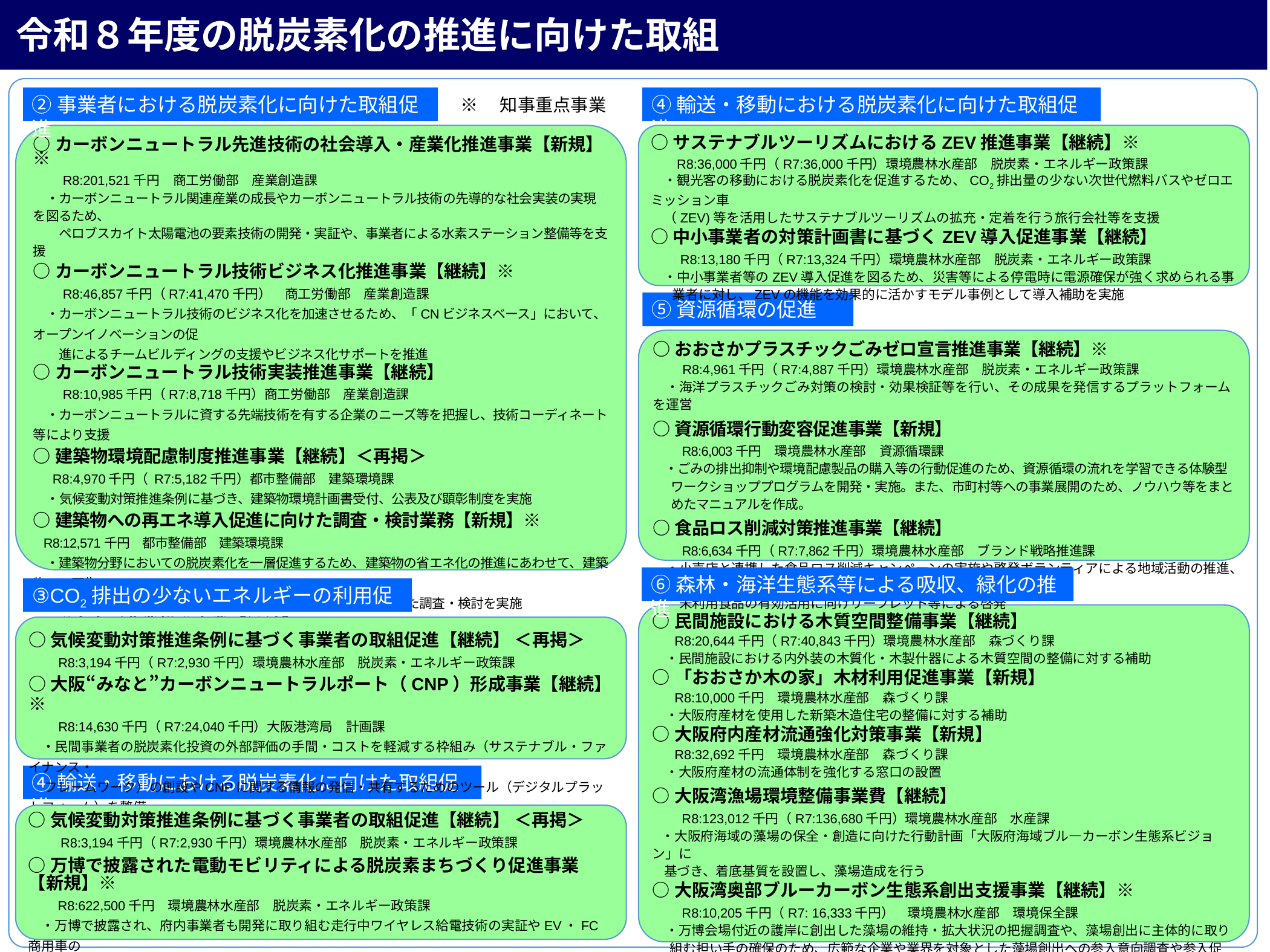

令和８年度の脱炭素化の推進に向けた取組

②事業者における脱炭素化に向けた取組促進
④輸送・移動における脱炭素化に向けた取組促進
※　知事重点事業
○カーボンニュートラル先進技術の社会導入・産業化推進事業【新規】※
　　R8:201,521千円　商工労働部　産業創造課
　・カーボンニュートラル関連産業の成長やカーボンニュートラル技術の先導的な社会実装の実現を図るため、
　　ペロブスカイト太陽電池の要素技術の開発・実証や、事業者による水素ステーション整備等を支援
○カーボンニュートラル技術ビジネス化推進事業【継続】※
　　R8:46,857千円（R7:41,470千円）　商工労働部　産業創造課
　・カーボンニュートラル技術のビジネス化を加速させるため、「CNビジネスベース」において、オープンイノベーションの促
　　進によるチームビルディングの支援やビジネス化サポートを推進
○カーボンニュートラル技術実装推進事業【継続】
　　R8:10,985千円（R7:8,718千円）商工労働部　産業創造課
　・カーボンニュートラルに資する先端技術を有する企業のニーズ等を把握し、技術コーディネート等により支援
○建築物環境配慮制度推進事業【継続】＜再掲＞
　 R8:4,970千円（ R7:5,182千円）都市整備部　建築環境課
　・気候変動対策推進条例に基づき、建築物環境計画書受付、公表及び顕彰制度を実施
○建築物への再エネ導入促進に向けた調査・検討業務【新規】※
   R8:12,571千円　都市整備部　建築環境課
　・建築物分野においての脱炭素化を一層促進するため、建築物の省エネ化の推進にあわせて、建築物への再生
　 可能エネルギー設備の導入強化を図るための制度の構築に向けた調査・検討を実施
○脱炭素型農業推進事業【継続】 ※
　　R8:4,045千円（R7:4,931千円）　環境農林水産部　農政室推進課
　・脱炭素農業に取り組む農業者を増加させるため、有機農業栽培体系の確立や普及等を実施
○サステナブルツーリズムにおけるZEV推進事業【継続】※
　 R8:36,000千円（R7:36,000千円）環境農林水産部　脱炭素・エネルギー政策課
　・観光客の移動における脱炭素化を促進するため、CO2排出量の少ない次世代燃料バスやゼロエミッション車
　（ZEV)等を活用したサステナブルツーリズムの拡充・定着を行う旅行会社等を支援
○中小事業者の対策計画書に基づくZEV導入促進事業【継続】
　　R8:13,180千円（R7:13,324千円）環境農林水産部　脱炭素・エネルギー政策課
　・中小事業者等のZEV導入促進を図るため、災害等による停電時に電源確保が強く求められる事業者に対し、ZEVの機能を効果的に活かすモデル事例として導入補助を実施

⑤資源循環の促進
○おおさかプラスチックごみゼロ宣言推進事業【継続】※
　　R8:4,961千円（R7:4,887千円）環境農林水産部　脱炭素・エネルギー政策課
　・海洋プラスチックごみ対策の検討・効果検証等を行い、その成果を発信するプラットフォームを運営
○資源循環行動変容促進事業【新規】
　　R8:6,003千円　環境農林水産部　資源循環課
 ・ごみの排出抑制や環境配慮製品の購入等の行動促進のため、資源循環の流れを学習できる体験型ワークショッププログラムを開発・実施。また、市町村等への事業展開のため、ノウハウ等をまとめたマニュアルを作成。
○食品ロス削減対策推進事業【継続】
　　R8:6,634千円（R7:7,862千円）環境農林水産部　ブランド戦略推進課
　・小売店と連携した食品ロス削減キャンペーンの実施や啓発ボランティアによる地域活動の推進、
　　未利用食品の有効活用に向けリーフレット等による啓発
⑥森林・海洋生態系等による吸収、緑化の推進
③CO2排出の少ないエネルギーの利用促進
○民間施設における木質空間整備事業【継続】
　  R8:20,644千円（R7:40,843千円）環境農林水産部　森づくり課
　・民間施設における内外装の木質化・木製什器による木質空間の整備に対する補助
○「おおさか木の家」木材利用促進事業【新規】
　  R8:10,000千円　環境農林水産部　森づくり課
　・大阪府産材を使用した新築木造住宅の整備に対する補助
○大阪府内産材流通強化対策事業【新規】
　  R8:32,692千円　環境農林水産部　森づくり課
　・大阪府産材の流通体制を強化する窓口の設置
○大阪湾漁場環境整備事業費【継続】
　　R8:123,012千円（R7:136,680千円）環境農林水産部　水産課
  ・大阪府海域の藻場の保全・創造に向けた行動計画「大阪府海域ブル―カーボン生態系ビジョン」に
   基づき、着底基質を設置し、藻場造成を行う
○大阪湾奥部ブルーカーボン生態系創出支援事業【継続】※
　　R8:10,205千円（R7: 16,333千円）　環境農林水産部　環境保全課
　・万博会場付近の護岸に創出した藻場の維持・拡大状況の把握調査や、藻場創出に主体的に取り組む担い手の確保のため、広範な企業や業界を対象とした藻場創出への参入意向調査や参入促進支援を実施
○気候変動対策推進条例に基づく事業者の取組促進【継続】 ＜再掲＞
　　R8:3,194千円（R7:2,930千円）環境農林水産部　脱炭素・エネルギー政策課
○大阪“みなと”カーボンニュートラルポート（CNP）形成事業【継続】※
　　R8:14,630千円（R7:24,040千円）大阪港湾局　計画課
　・民間事業者の脱炭素化投資の外部評価の手間・コストを軽減する枠組み（サステナブル・ファイナンス・
　 フレームワーク）の創設やCNPに関する情報の発信・共有するためのツール（デジタルプラットフォーム）を整備
④輸送・移動における脱炭素化に向けた取組促進
○気候変動対策推進条例に基づく事業者の取組促進【継続】 ＜再掲＞
　　 R8:3,194千円（R7:2,930千円）環境農林水産部　脱炭素・エネルギー政策課
○万博で披露された電動モビリティによる脱炭素まちづくり促進事業【新規】※
　　R8:622,500千円　環境農林水産部　脱炭素・エネルギー政策課
　・万博で披露され、府内事業者も開発に取り組む走行中ワイヤレス給電技術の実証やEV・FC商用車の
　　導入を支援